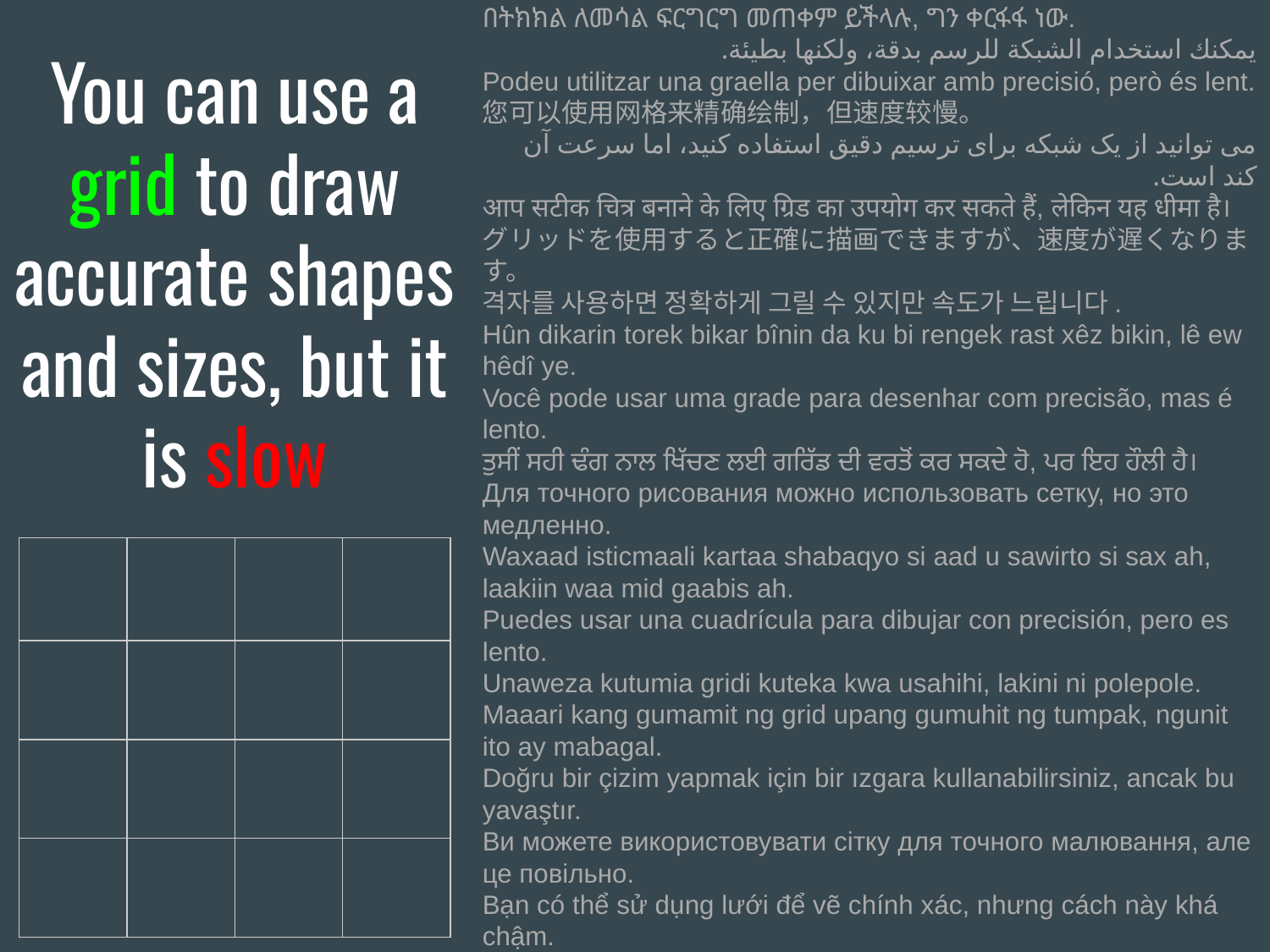

You can use a grid to draw accurate shapes and sizes, but it is slow
በትክክል ለመሳል ፍርግርግ መጠቀም ይችላሉ, ግን ቀርፋፋ ነው.
يمكنك استخدام الشبكة للرسم بدقة، ولكنها بطيئة.
Podeu utilitzar una graella per dibuixar amb precisió, però és lent.
您可以使用网格来精确绘制，但速度较慢。
می توانید از یک شبکه برای ترسیم دقیق استفاده کنید، اما سرعت آن کند است.
आप सटीक चित्र बनाने के लिए ग्रिड का उपयोग कर सकते हैं, लेकिन यह धीमा है।
グリッドを使用すると正確に描画できますが、速度が遅くなります。
격자를 사용하면 정확하게 그릴 수 있지만 속도가 느립니다.
Hûn dikarin torek bikar bînin da ku bi rengek rast xêz bikin, lê ew hêdî ye.
Você pode usar uma grade para desenhar com precisão, mas é lento.
ਤੁਸੀਂ ਸਹੀ ਢੰਗ ਨਾਲ ਖਿੱਚਣ ਲਈ ਗਰਿੱਡ ਦੀ ਵਰਤੋਂ ਕਰ ਸਕਦੇ ਹੋ, ਪਰ ਇਹ ਹੌਲੀ ਹੈ।
Для точного рисования можно использовать сетку, но это медленно.
Waxaad isticmaali kartaa shabaqyo si aad u sawirto si sax ah, laakiin waa mid gaabis ah.
Puedes usar una cuadrícula para dibujar con precisión, pero es lento.
Unaweza kutumia gridi kuteka kwa usahihi, lakini ni polepole.
Maaari kang gumamit ng grid upang gumuhit ng tumpak, ngunit ito ay mabagal.
Doğru bir çizim yapmak için bir ızgara kullanabilirsiniz, ancak bu yavaştır.
Ви можете використовувати сітку для точного малювання, але це повільно.
Bạn có thể sử dụng lưới để vẽ chính xác, nhưng cách này khá chậm.
|  |  |  |  |
| --- | --- | --- | --- |
|  |  |  |  |
|  |  |  |  |
|  |  |  |  |